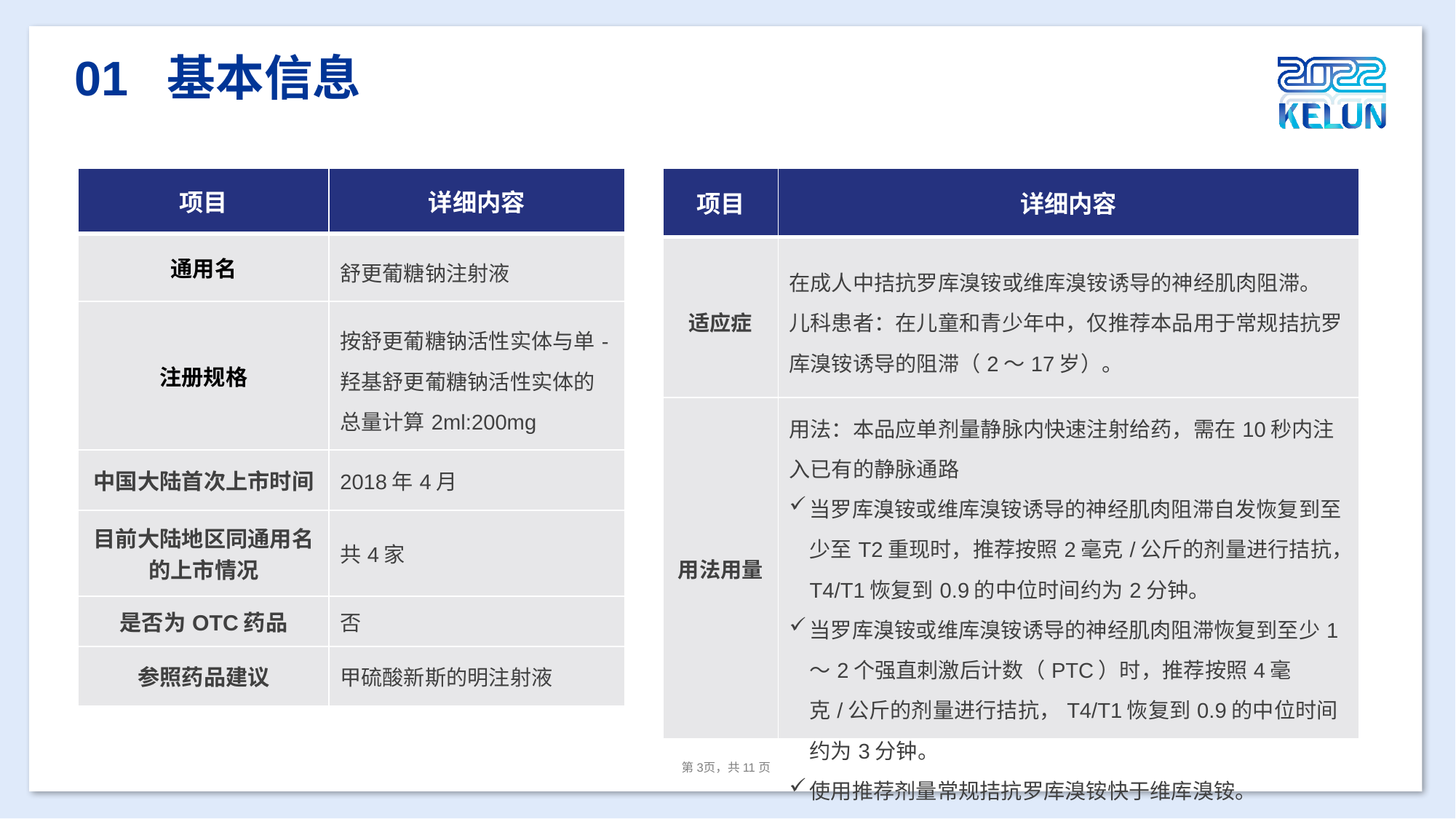

01  基本信息
| 项目 | 详细内容 |
| --- | --- |
| 通用名 | 舒更葡糖钠注射液 |
| 注册规格 | 按舒更葡糖钠活性实体与单-羟基舒更葡糖钠活性实体的总量计算2ml:200mg |
| 中国大陆首次上市时间 | 2018年4月 |
| 目前大陆地区同通用名的上市情况 | 共4家 |
| 是否为OTC药品 | 否 |
| 参照药品建议 | 甲硫酸新斯的明注射液 |
| 项目 | 详细内容 |
| --- | --- |
| 适应症 | 在成人中拮抗罗库溴铵或维库溴铵诱导的神经肌肉阻滞。 儿科患者：在儿童和青少年中，仅推荐本品用于常规拮抗罗库溴铵诱导的阻滞（2～17岁）。 |
| 用法用量 | 用法：本品应单剂量静脉内快速注射给药，需在10秒内注入已有的静脉通路 当罗库溴铵或维库溴铵诱导的神经肌肉阻滞自发恢复到至少至T2重现时，推荐按照2毫克/公斤的剂量进行拮抗，T4/T1恢复到0.9的中位时间约为2分钟。 当罗库溴铵或维库溴铵诱导的神经肌肉阻滞恢复到至少1～2个强直刺激后计数（PTC）时，推荐按照4毫克/公斤的剂量进行拮抗，T4/T1恢复到0.9的中位时间约为3分钟。 使用推荐剂量常规拮抗罗库溴铵快于维库溴铵。 |